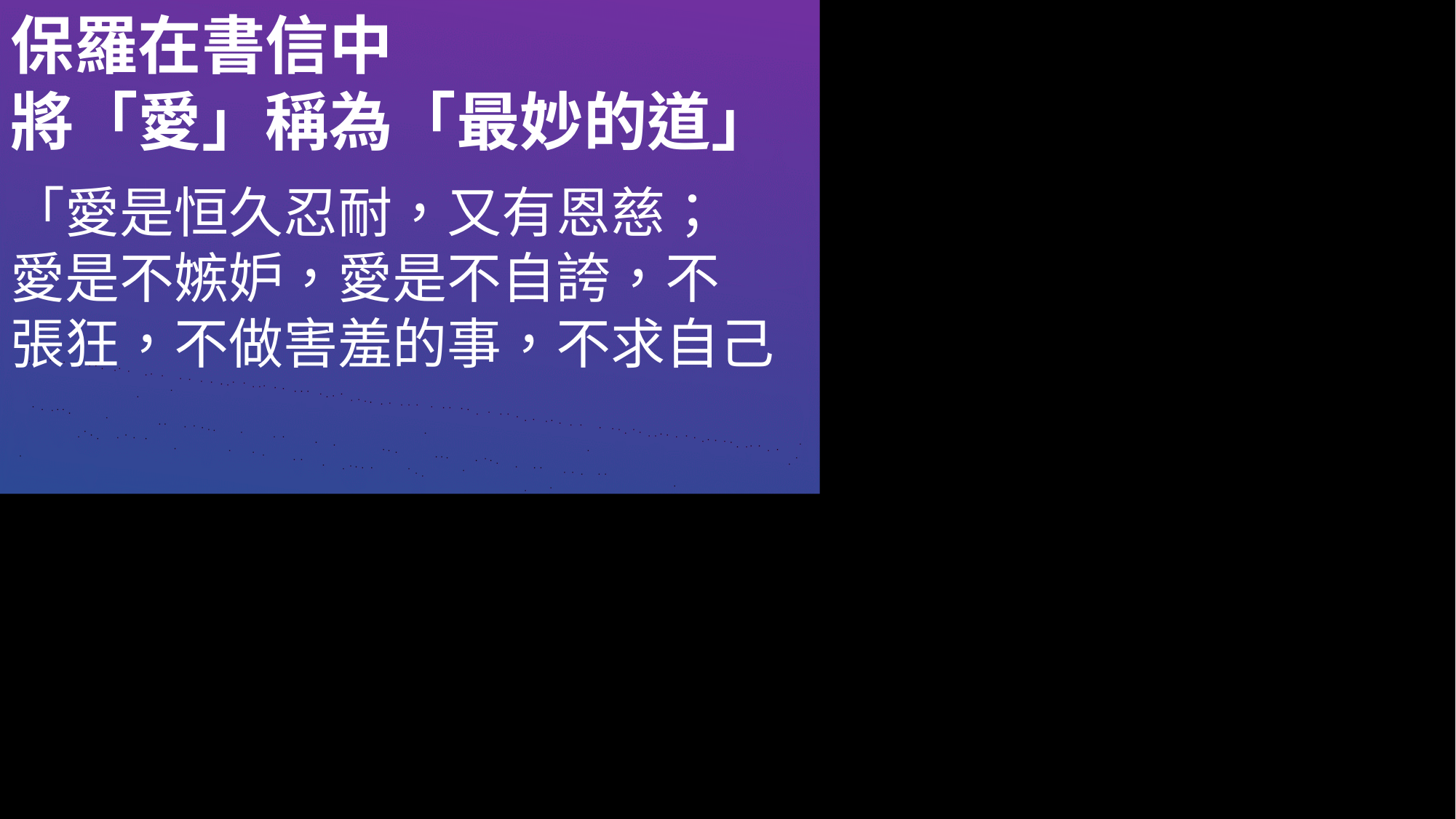

保羅在書信中
將「愛」稱為「最妙的道」
「愛是恒久忍耐，又有恩慈；
愛是不嫉妒，愛是不自誇，不
張狂，不做害羞的事，不求自己